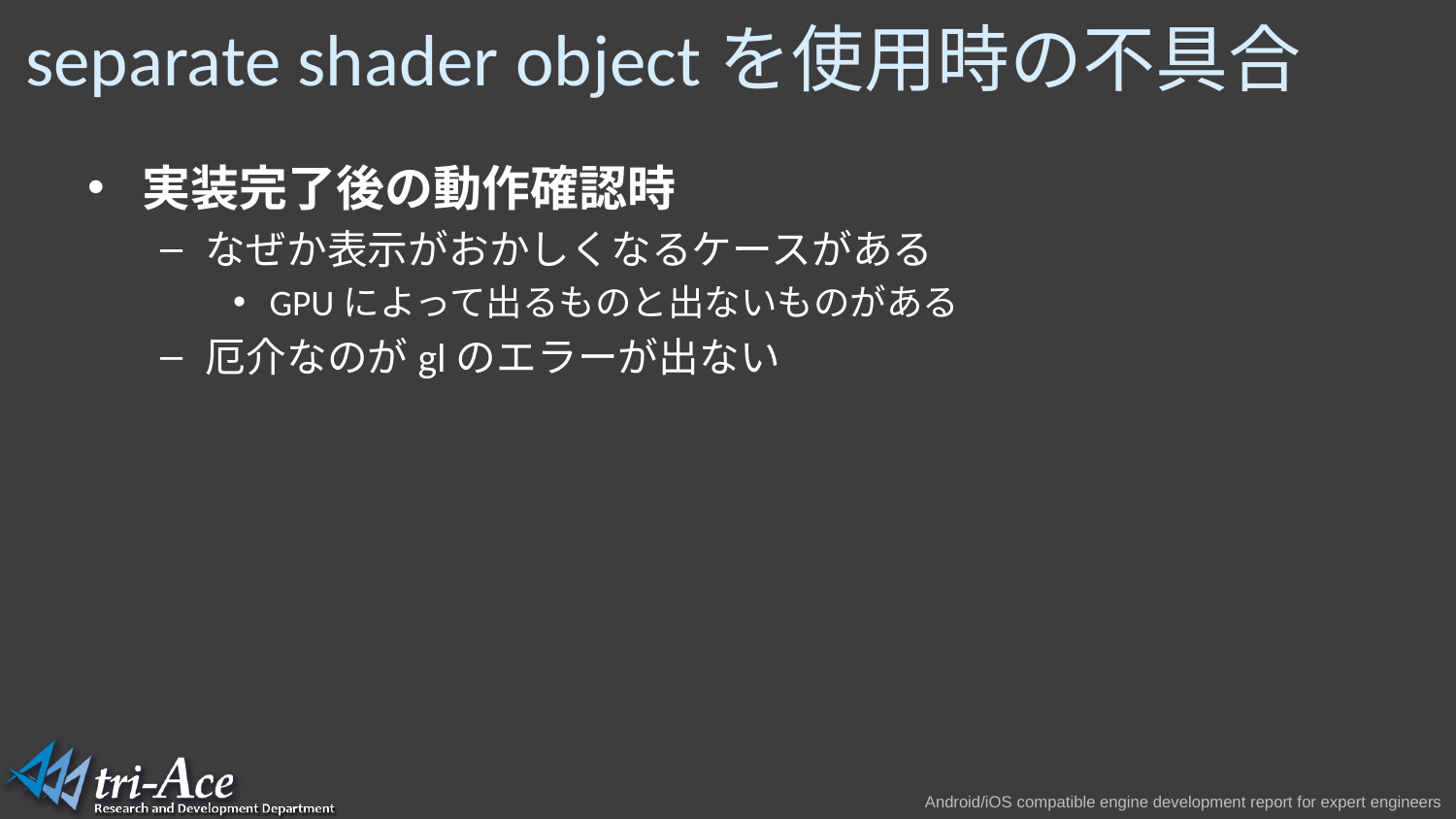

# separate shader objectを使用時の不具合
実装完了後の動作確認時
なぜか表示がおかしくなるケースがある
GPUによって出るものと出ないものがある
厄介なのがglのエラーが出ない